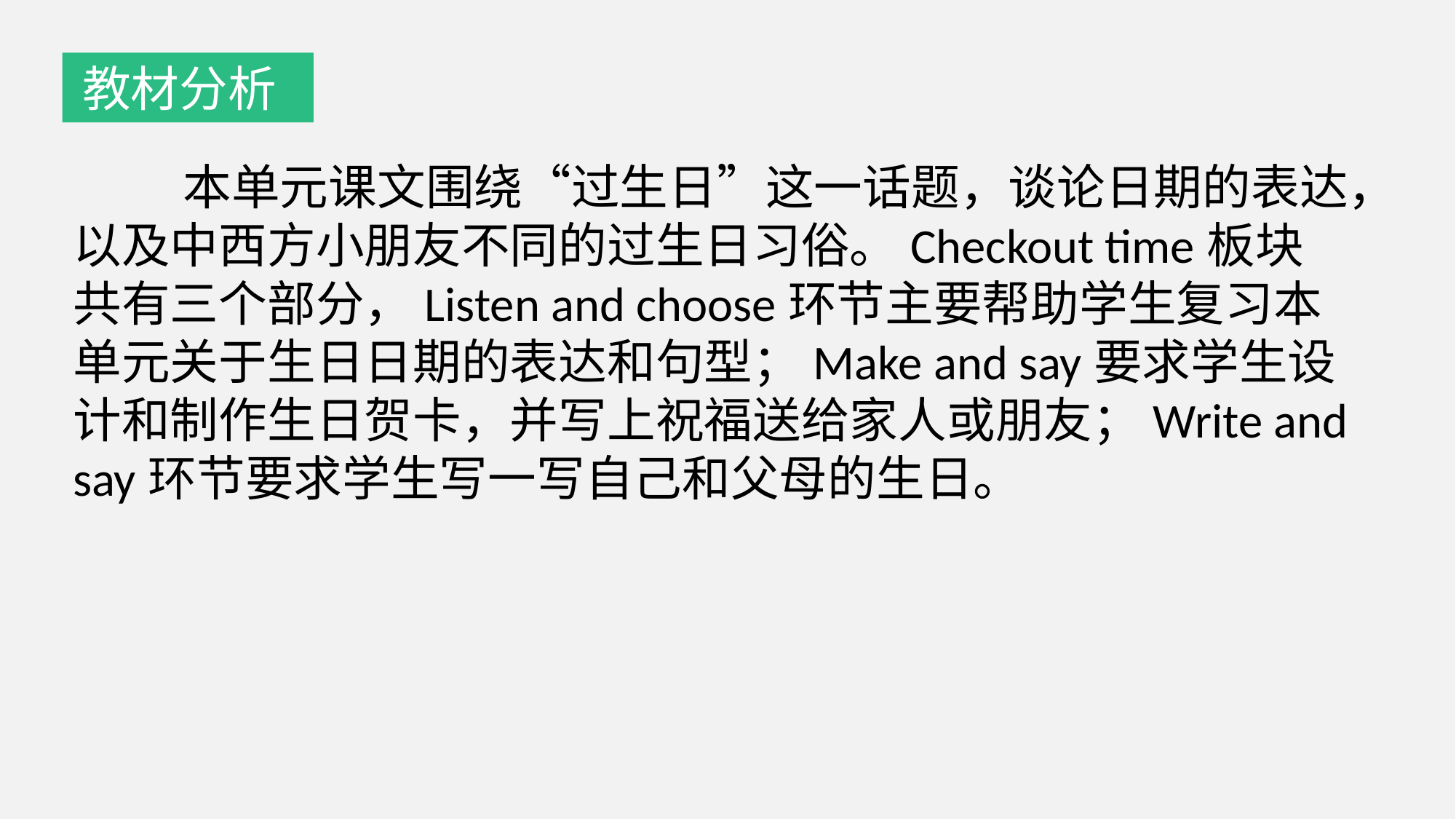

教材分析
         本单元课文围绕“过生日”这一话题，谈论日期的表达，以及中西方小朋友不同的过生日习俗。Checkout time板块共有三个部分，Listen and choose环节主要帮助学生复习本单元关于生日日期的表达和句型；Make and say要求学生设计和制作生日贺卡，并写上祝福送给家人或朋友；Write and say环节要求学生写一写自己和父母的生日。